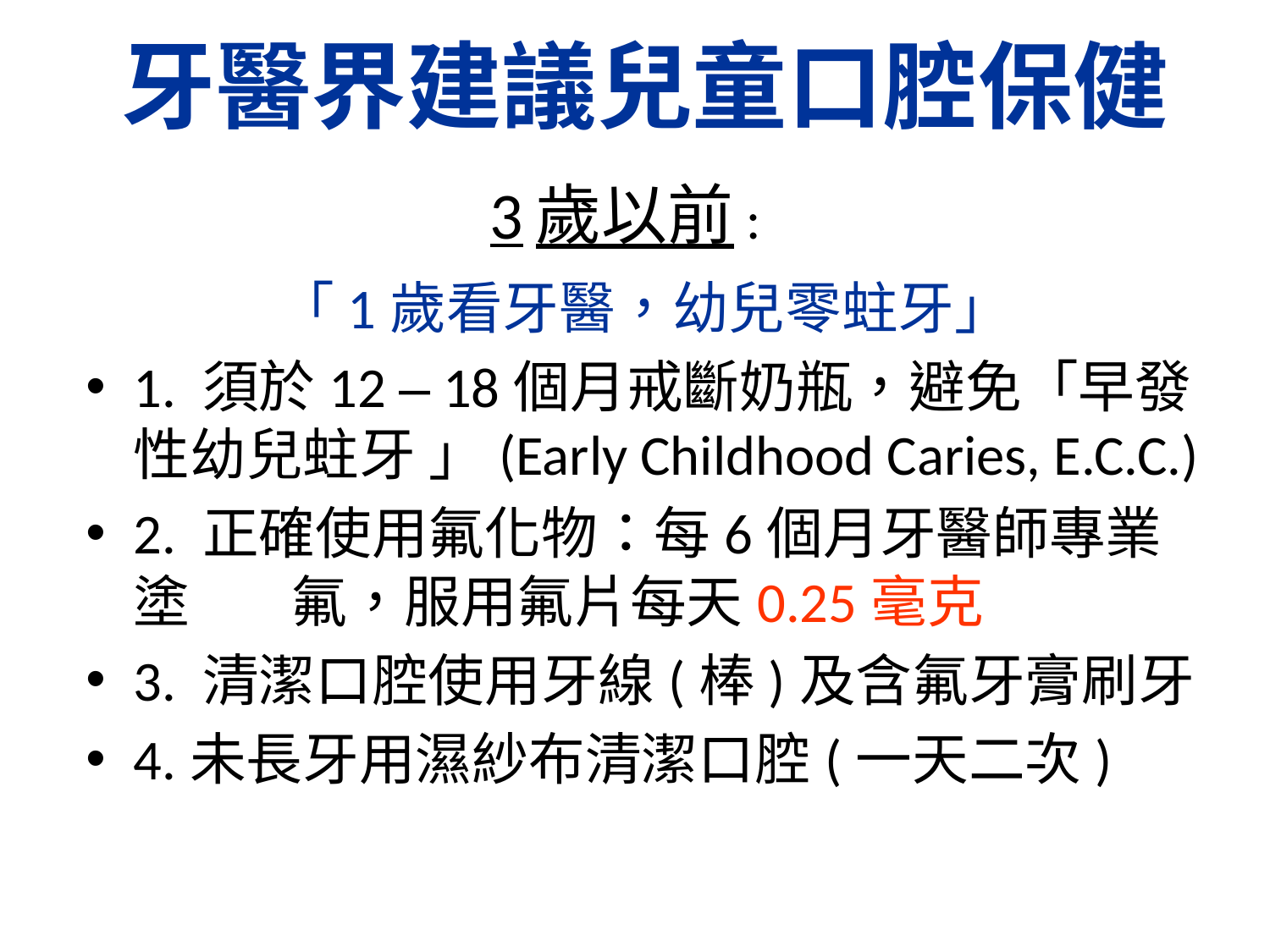

牙醫界建議兒童口腔保健
3歲以前:
「1歲看牙醫，幼兒零蛀牙」
1. 須於12 – 18個月戒斷奶瓶，避免「早發性幼兒蛀牙 」(Early Childhood Caries, E.C.C.)
2. 正確使用氟化物：每6個月牙醫師專業塗        氟，服用氟片每天0.25毫克
3. 清潔口腔使用牙線(棒)及含氟牙膏刷牙
4.未長牙用濕紗布清潔口腔(一天二次)